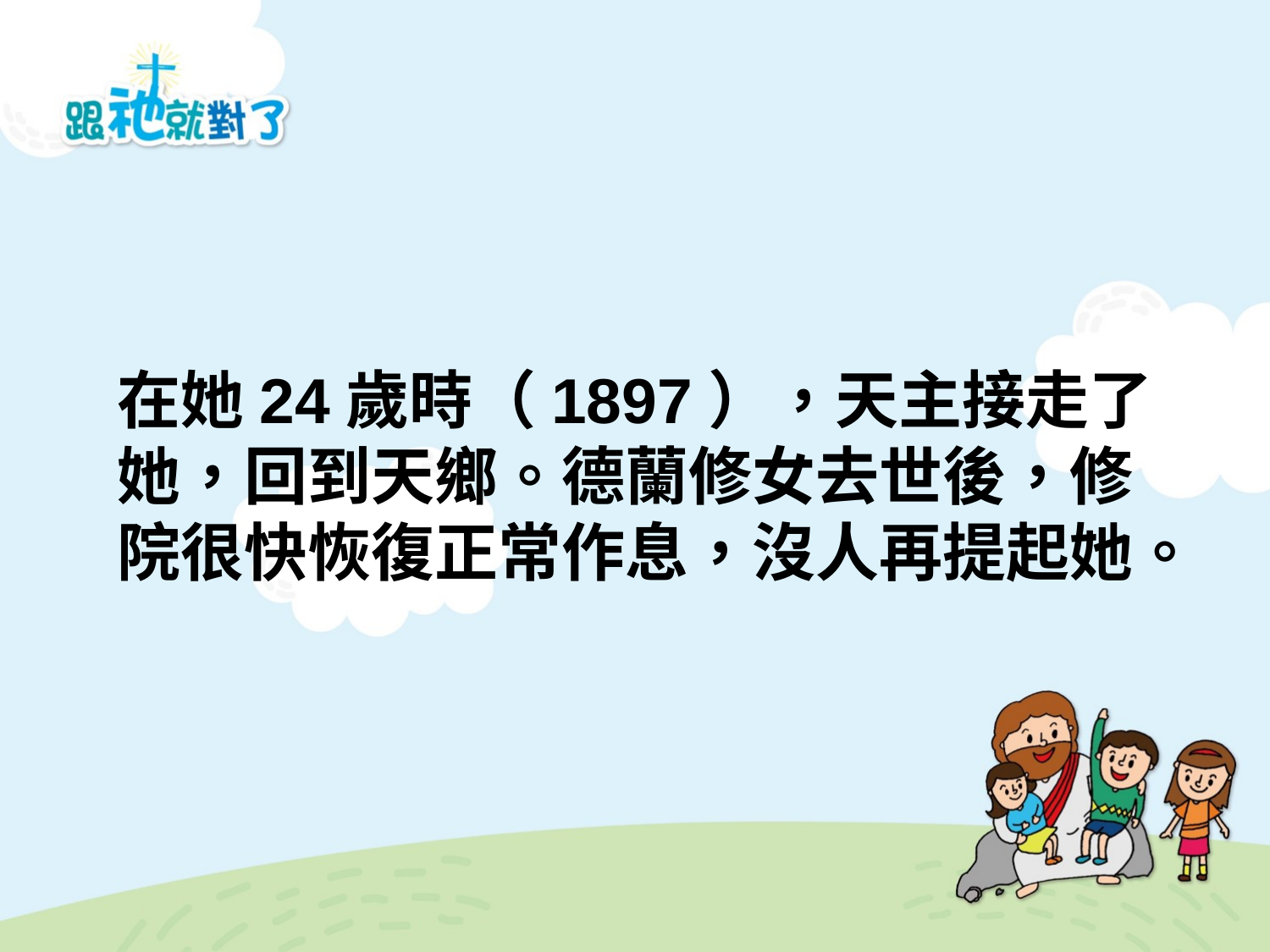

在她24歲時（1897），天主接走了她，回到天鄉。德蘭修女去世後，修院很快恢復正常作息，沒人再提起她。